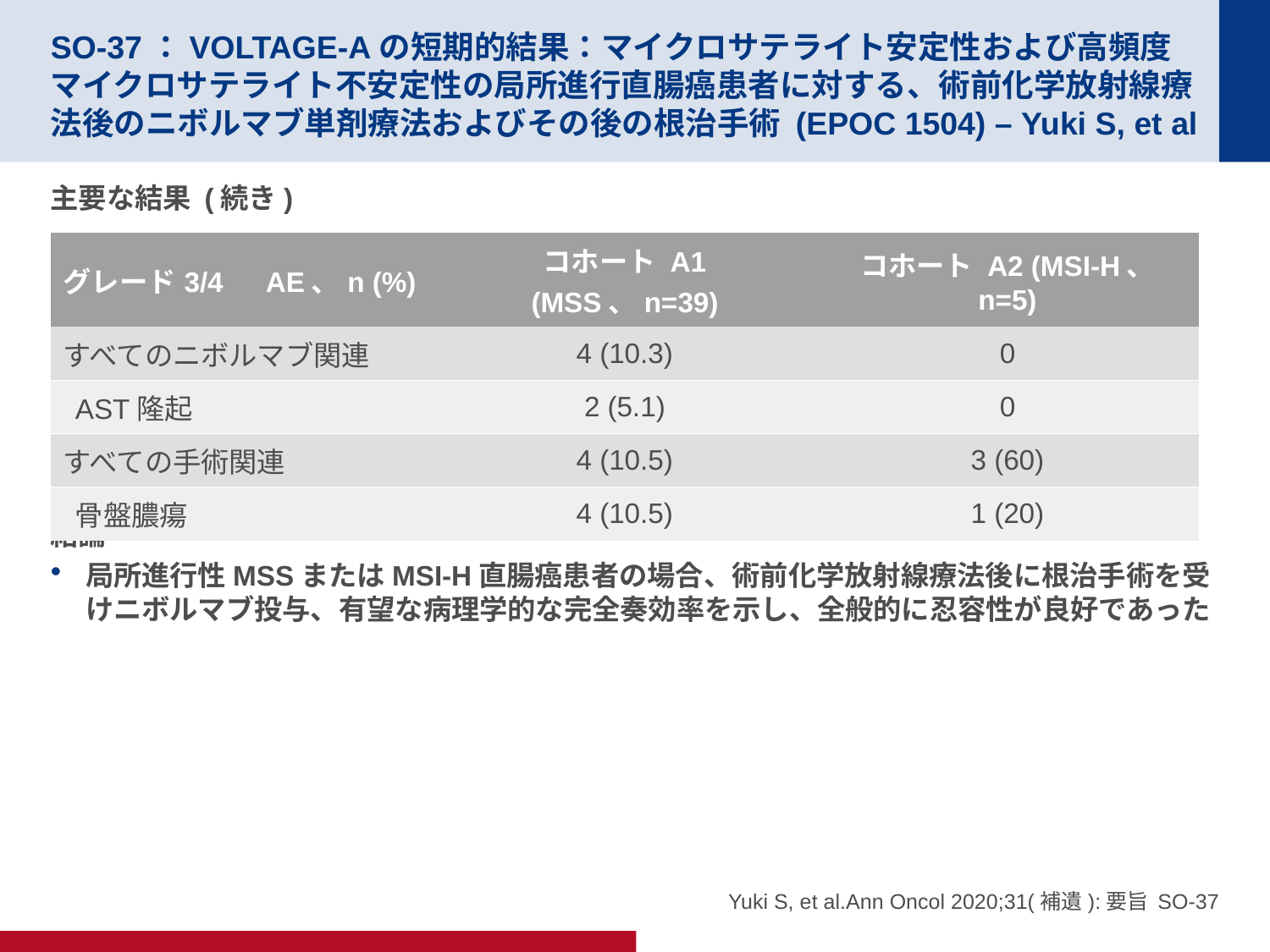

# SO-37：VOLTAGE-Aの短期的結果：マイクロサテライト安定性および高頻度マイクロサテライト不安定性の局所進行直腸癌患者に対する、術前化学放射線療法後のニボルマブ単剤療法およびその後の根治手術 (EPOC 1504) – Yuki S, et al
主要な結果 (続き)
結論
局所進行性MSSまたはMSI-H直腸癌患者の場合、術前化学放射線療法後に根治手術を受けニボルマブ投与、有望な病理学的な完全奏効率を示し、全般的に忍容性が良好であった
| グレード3/4　AE、n (%) | コホート A1 (MSS、n=39) | コホート A2 (MSI-H、 n=5) |
| --- | --- | --- |
| すべてのニボルマブ関連 | 4 (10.3) | 0 |
| AST隆起 | 2 (5.1) | 0 |
| すべての手術関連 | 4 (10.5) | 3 (60) |
| 骨盤膿瘍 | 4 (10.5) | 1 (20) |
Yuki S, et al.Ann Oncol 2020;31(補遺):要旨 SO-37